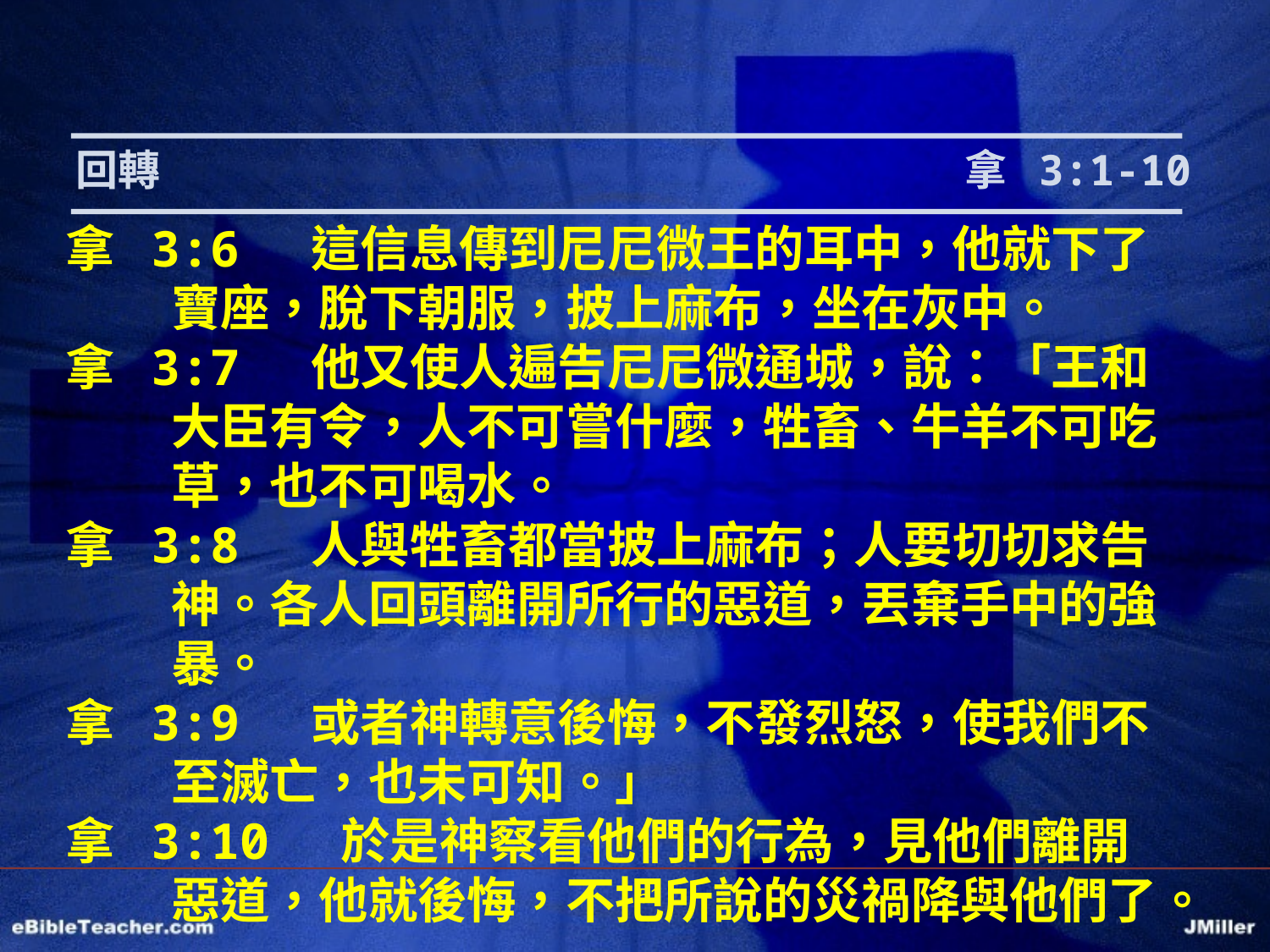

回轉							拿 3:1-10
拿 3:6  這信息傳到尼尼微王的耳中，他就下了寶座，脫下朝服，披上麻布，坐在灰中。
拿 3:7  他又使人遍告尼尼微通城，說：「王和大臣有令，人不可嘗什麼，牲畜、牛羊不可吃草，也不可喝水。
拿 3:8  人與牲畜都當披上麻布；人要切切求告神。各人回頭離開所行的惡道，丟棄手中的強暴。
拿 3:9  或者神轉意後悔，不發烈怒，使我們不至滅亡，也未可知。」
拿 3:10  於是神察看他們的行為，見他們離開惡道，他就後悔，不把所說的災禍降與他們了。